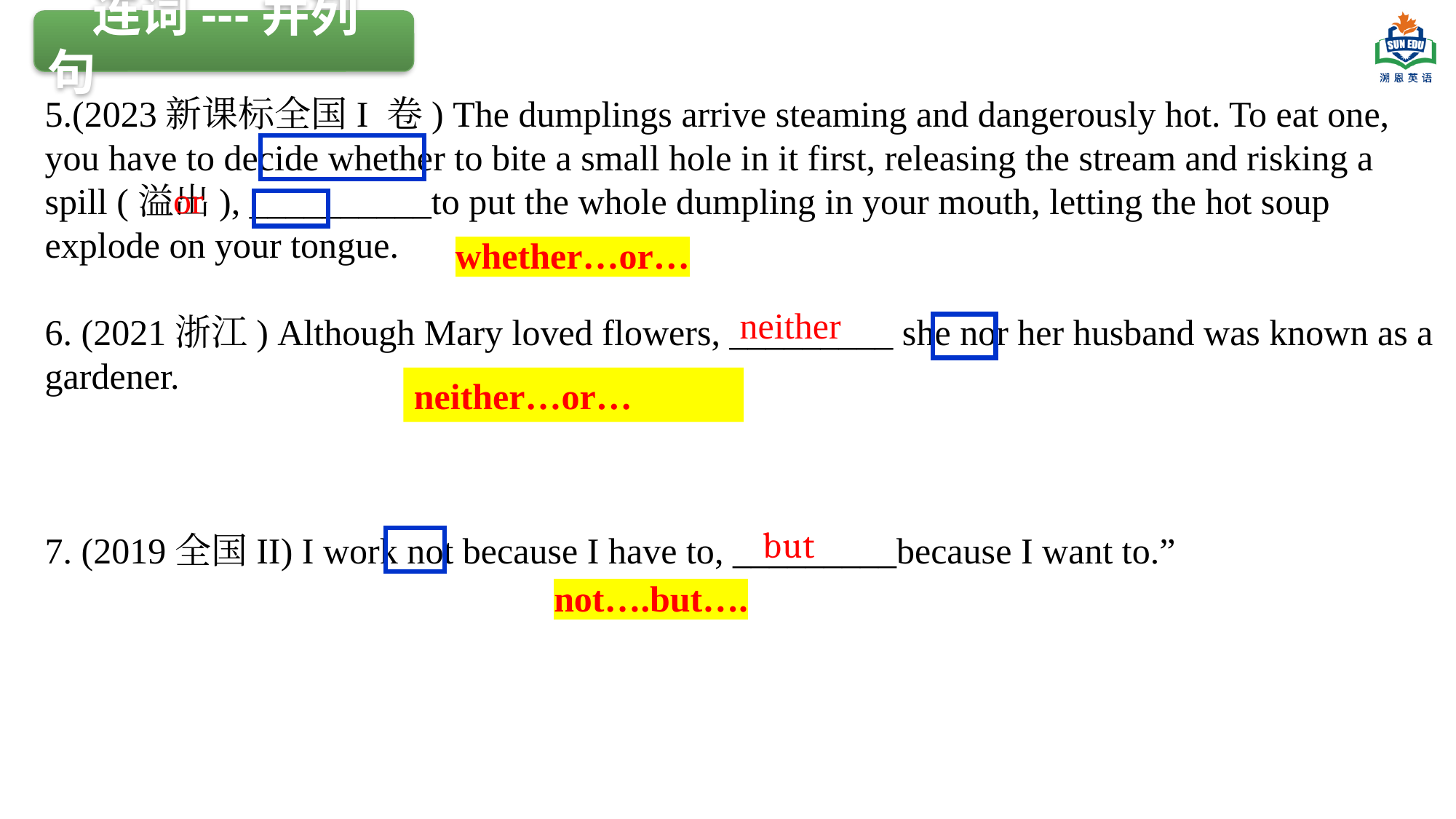

连词---并列句
5.(2023新课标全国I 卷) The dumplings arrive steaming and dangerously hot. To eat one, you have to decide whether to bite a small hole in it first, releasing the stream and risking a spill (溢出), __________to put the whole dumpling in your mouth, letting the hot soup explode on your tongue.

6. (2021浙江) Although Mary loved flowers, _________ she nor her husband was known as a gardener.

7. (2019全国II) I work not because I have to, _________because I want to.”

 or

whether…or…
 neither

neither…or…
 but

not….but….